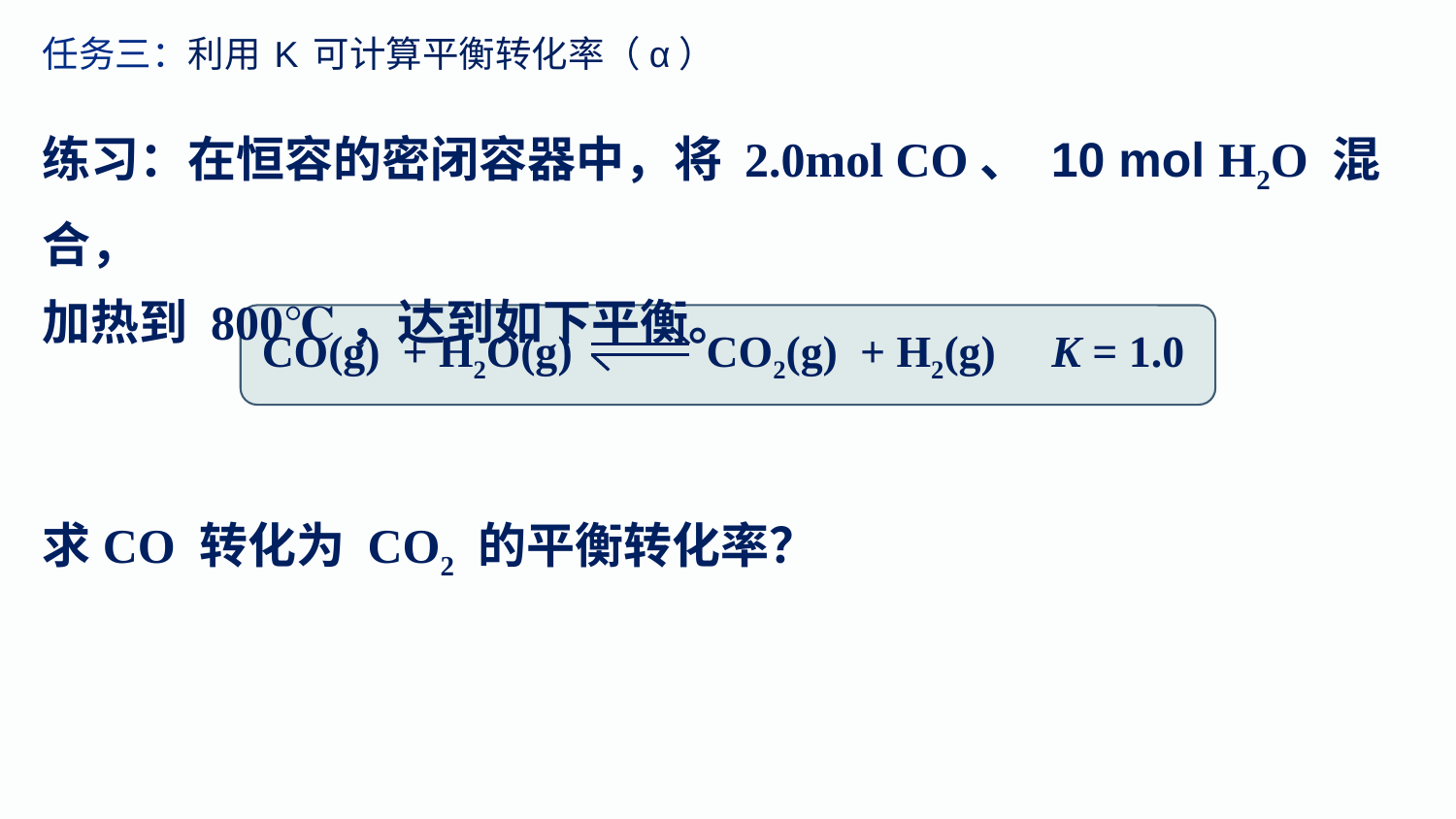

任务三：利用 K 可计算平衡转化率（α）
练习：在恒容的密闭容器中，将 2.0mol CO、 10 mol H2O 混合，
加热到 800℃，达到如下平衡。

求CO 转化为 CO2 的平衡转化率？
           CO(g)  + H2O(g)            CO2(g)  + H2(g)     K = 1.0